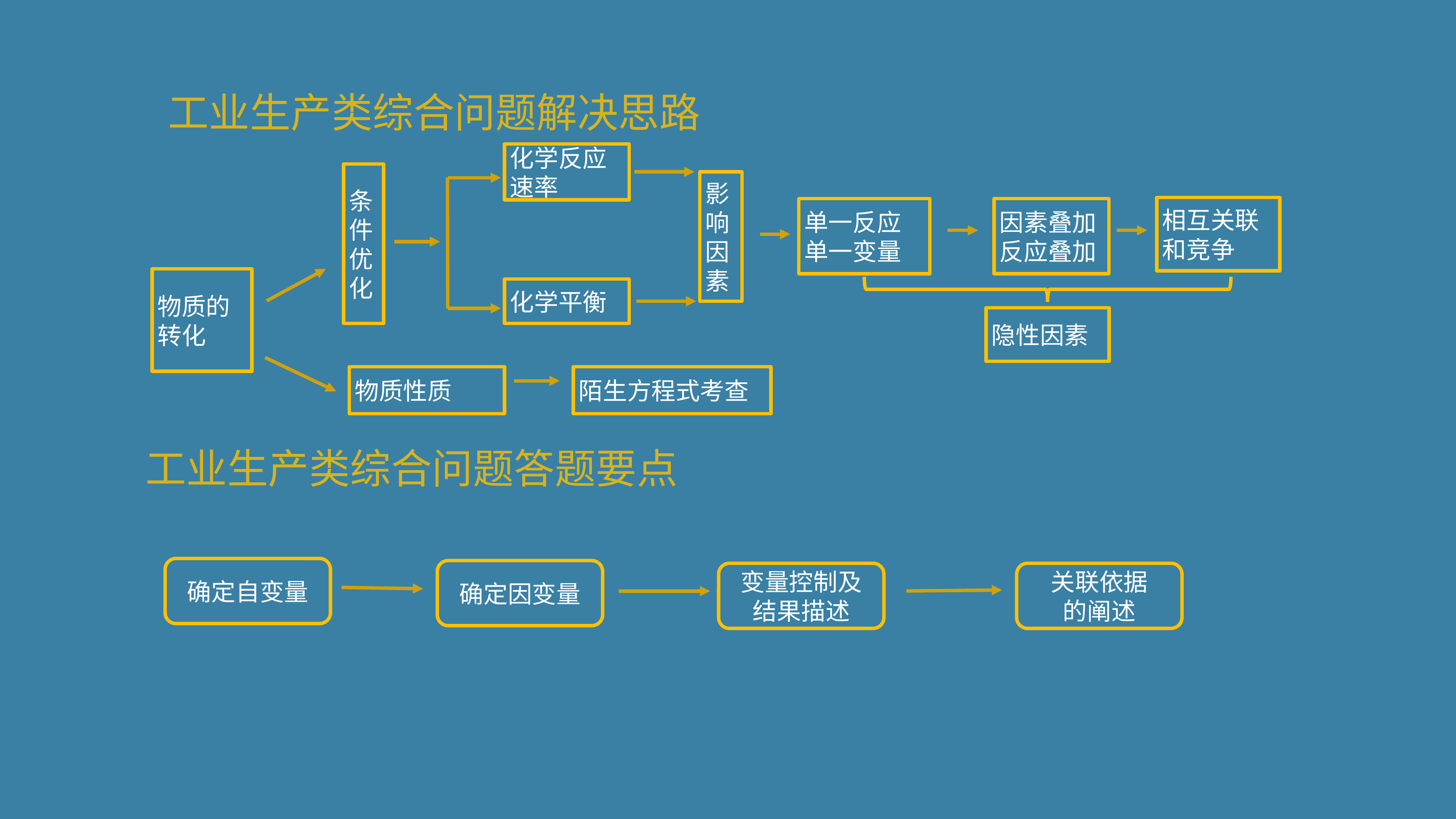

工业生产类综合问题解决思路

化学反应速率
条件优化
影响因素
相互关联和竞争

因素叠加
反应叠加

单一反应单一变量
物质的转化
化学平衡
隐性因素
物质性质
陌生方程式考查
     工业生产类综合问题答题要点
确定自变量
确定因变量
变量控制及
结果描述
关联依据
的阐述